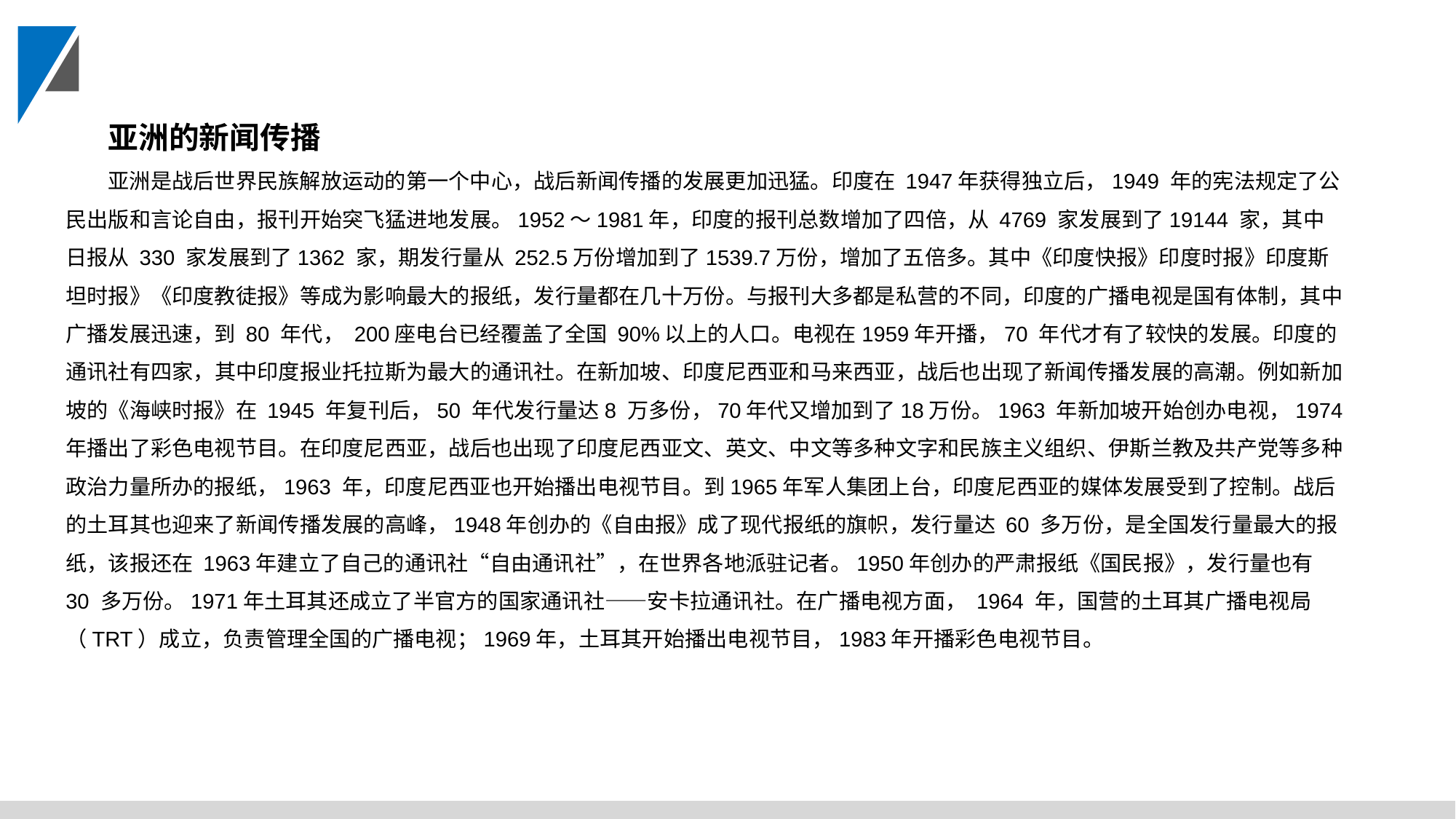

亚洲的新闻传播
亚洲是战后世界民族解放运动的第一个中心，战后新闻传播的发展更加迅猛。印度在 1947年获得独立后，1949 年的宪法规定了公民出版和言论自由，报刊开始突飞猛进地发展。1952～1981年，印度的报刊总数增加了四倍，从 4769 家发展到了19144 家，其中日报从 330 家发展到了1362 家，期发行量从 252.5万份增加到了1539.7万份，增加了五倍多。其中《印度快报》印度时报》印度斯坦时报》《印度教徒报》等成为影响最大的报纸，发行量都在几十万份。与报刊大多都是私营的不同，印度的广播电视是国有体制，其中广播发展迅速，到 80 年代， 200座电台已经覆盖了全国 90%以上的人口。电视在1959年开播，70 年代才有了较快的发展。印度的通讯社有四家，其中印度报业托拉斯为最大的通讯社。在新加坡、印度尼西亚和马来西亚，战后也出现了新闻传播发展的高潮。例如新加坡的《海峡时报》在 1945 年复刊后，50 年代发行量达8 万多份，70年代又增加到了18万份。1963 年新加坡开始创办电视，1974 年播出了彩色电视节目。在印度尼西亚，战后也出现了印度尼西亚文、英文、中文等多种文字和民族主义组织、伊斯兰教及共产党等多种政治力量所办的报纸，1963 年，印度尼西亚也开始播出电视节目。到1965年军人集团上台，印度尼西亚的媒体发展受到了控制。战后的土耳其也迎来了新闻传播发展的高峰，1948年创办的《自由报》成了现代报纸的旗帜，发行量达 60 多万份，是全国发行量最大的报纸，该报还在 1963年建立了自己的通讯社“自由通讯社”，在世界各地派驻记者。1950年创办的严肃报纸《国民报》，发行量也有 30 多万份。1971年土耳其还成立了半官方的国家通讯社——安卡拉通讯社。在广播电视方面， 1964 年，国营的土耳其广播电视局（TRT）成立，负责管理全国的广播电视；1969年，土耳其开始播出电视节目，1983年开播彩色电视节目。